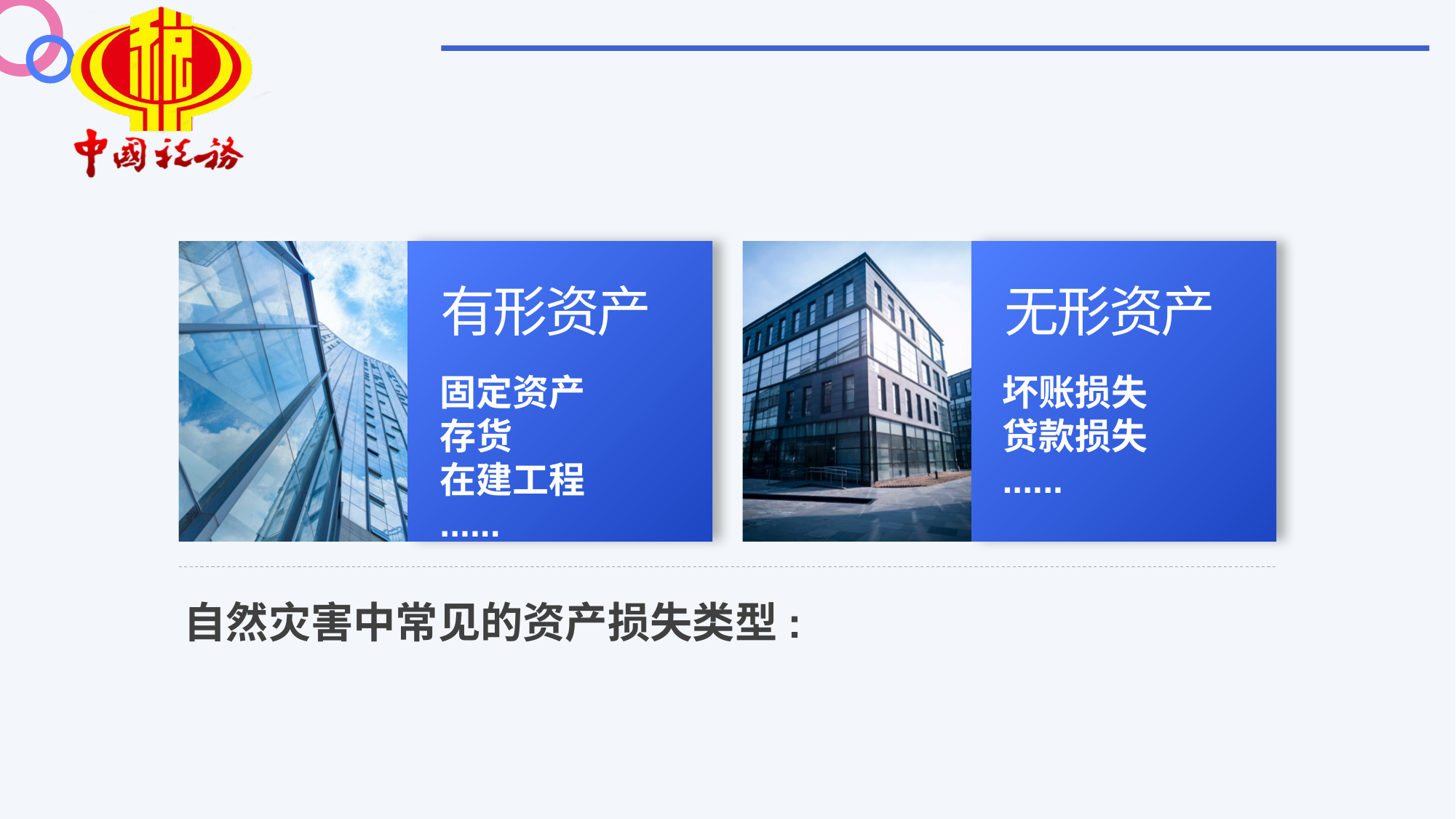

有形资产
无形资产
固定资产
存货
在建工程
......
坏账损失
贷款损失
......
自然灾害中常见的资产损失类型: